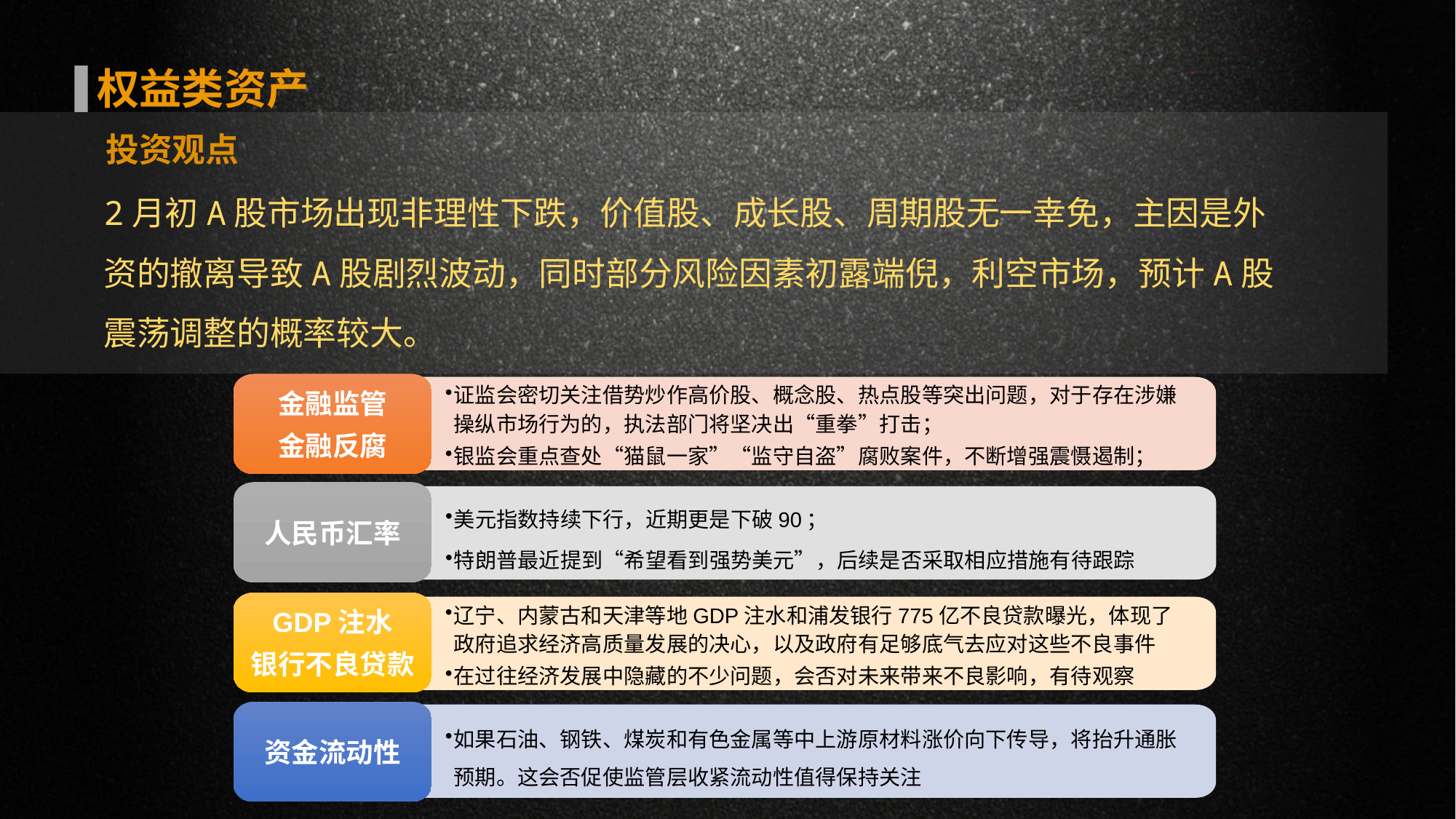

权益类资产

投资观点
2月初A股市场出现非理性下跌，价值股、成长股、周期股无一幸免，主因是外资的撤离导致A股剧烈波动，同时部分风险因素初露端倪，利空市场，预计A股震荡调整的概率较大。

金融监管
金融反腐
证监会密切关注借势炒作高价股、概念股、热点股等突出问题，对于存在涉嫌操纵市场行为的，执法部门将坚决出“重拳”打击；
银监会重点查处“猫鼠一家”“监守自盗”腐败案件，不断增强震慑遏制；
人民币汇率
美元指数持续下行，近期更是下破90；
特朗普最近提到“希望看到强势美元”，后续是否采取相应措施有待跟踪
GDP注水
银行不良贷款
辽宁、内蒙古和天津等地GDP注水和浦发银行775亿不良贷款曝光，体现了政府追求经济高质量发展的决心，以及政府有足够底气去应对这些不良事件
在过往经济发展中隐藏的不少问题，会否对未来带来不良影响，有待观察
资金流动性
如果石油、钢铁、煤炭和有色金属等中上游原材料涨价向下传导，将抬升通胀预期。这会否促使监管层收紧流动性值得保持关注
16